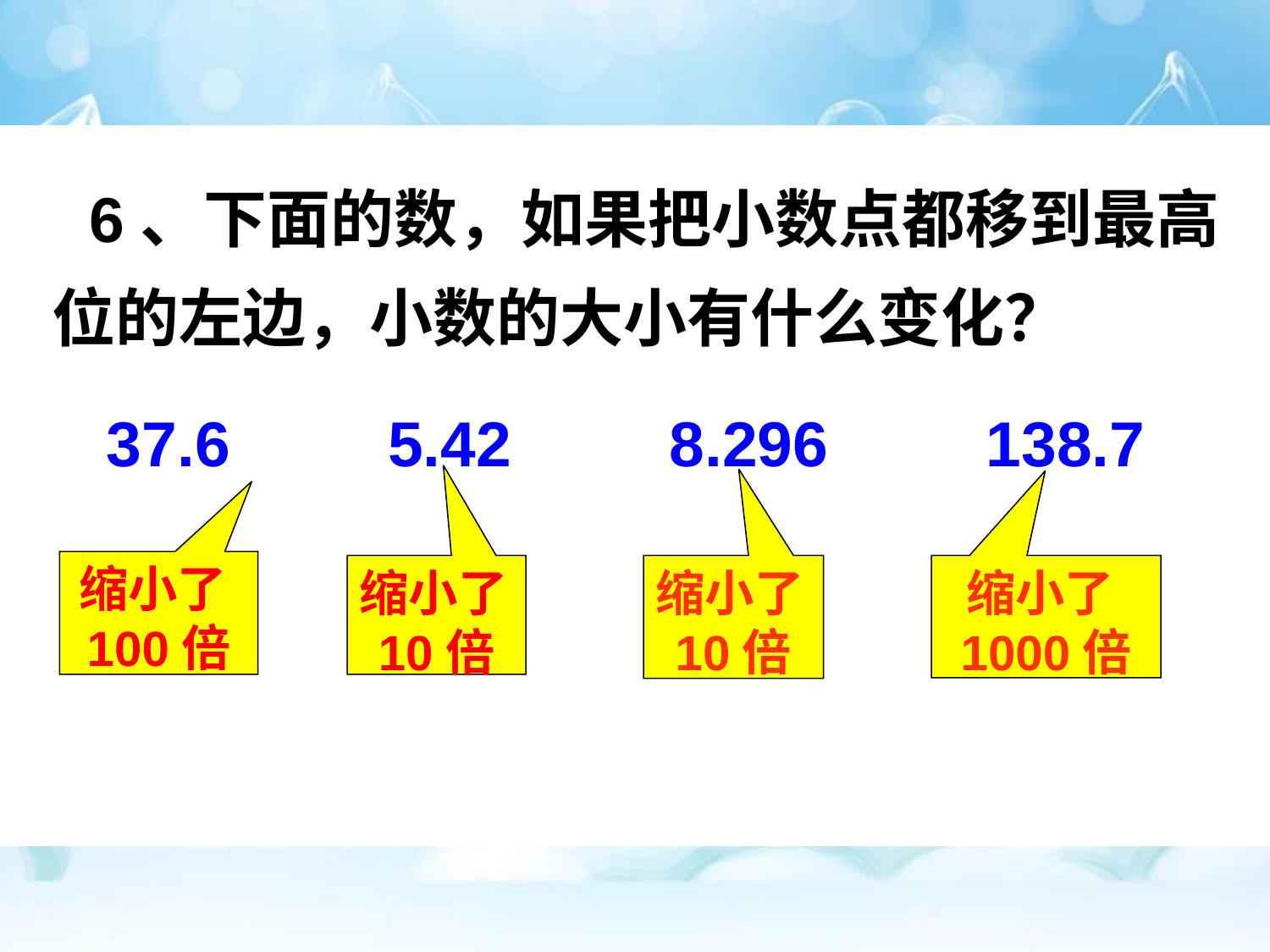

6、下面的数，如果把小数点都移到最高位的左边，小数的大小有什么变化？
37.6         5.42         8.296         138.7
缩小了100倍
缩小了10倍
缩小了10倍
缩小了1000倍